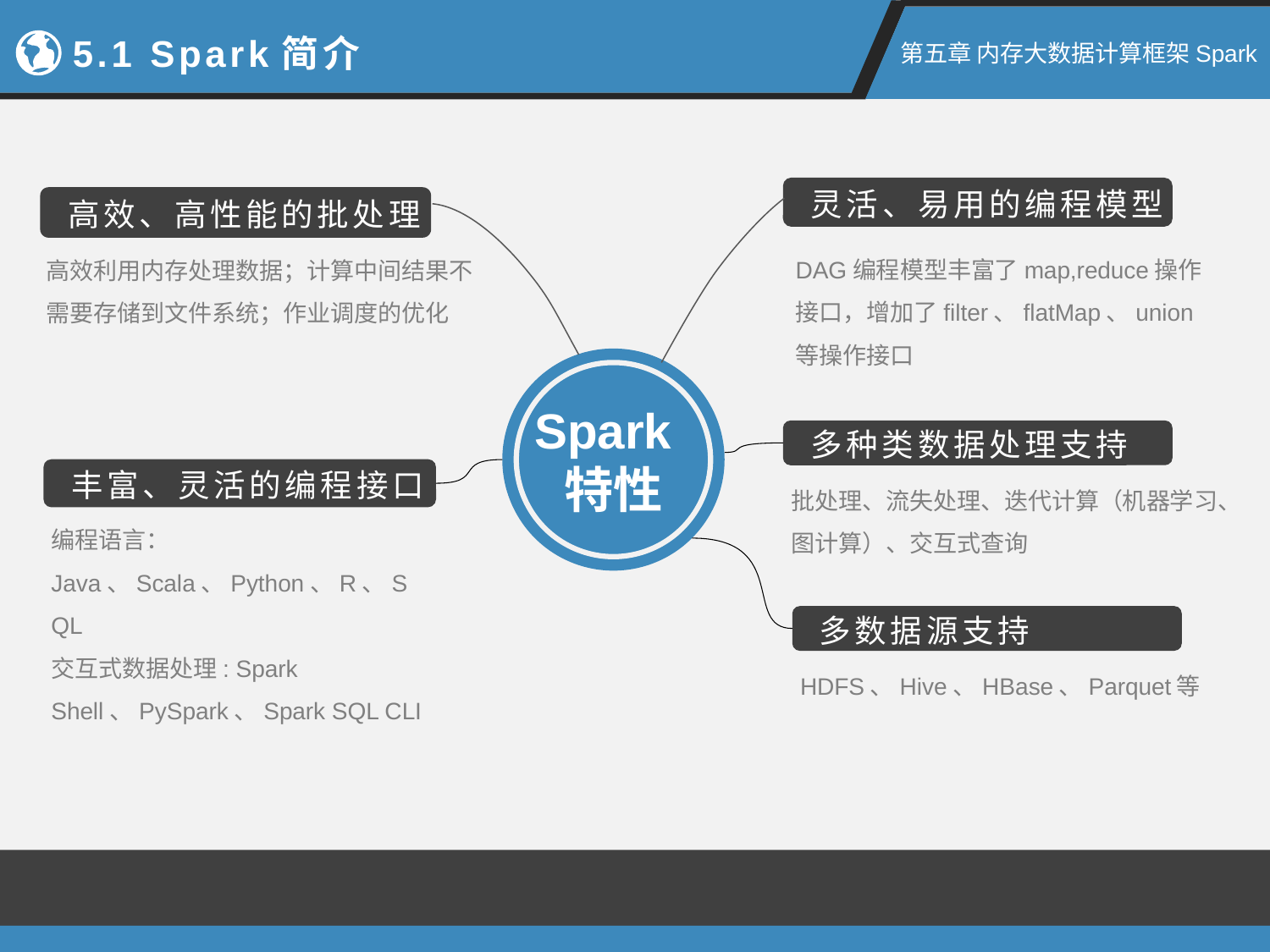

5.1 Spark简介

第五章 内存大数据计算框架Spark

灵活、易用的编程模型

高效、高性能的批处理

DAG编程模型丰富了map,reduce操作接口，增加了filter、flatMap、union等操作接口
高效利用内存处理数据；计算中间结果不需要存储到文件系统；作业调度的优化

Spark
特性
多种类数据处理支持

丰富、灵活的编程接口

批处理、流失处理、迭代计算（机器学习、图计算）、交互式查询
编程语言：Java、Scala、Python、R、SQL
交互式数据处理: Spark Shell、PySpark、Spark SQL CLI
多数据源支持

HDFS、Hive、HBase、Parquet等